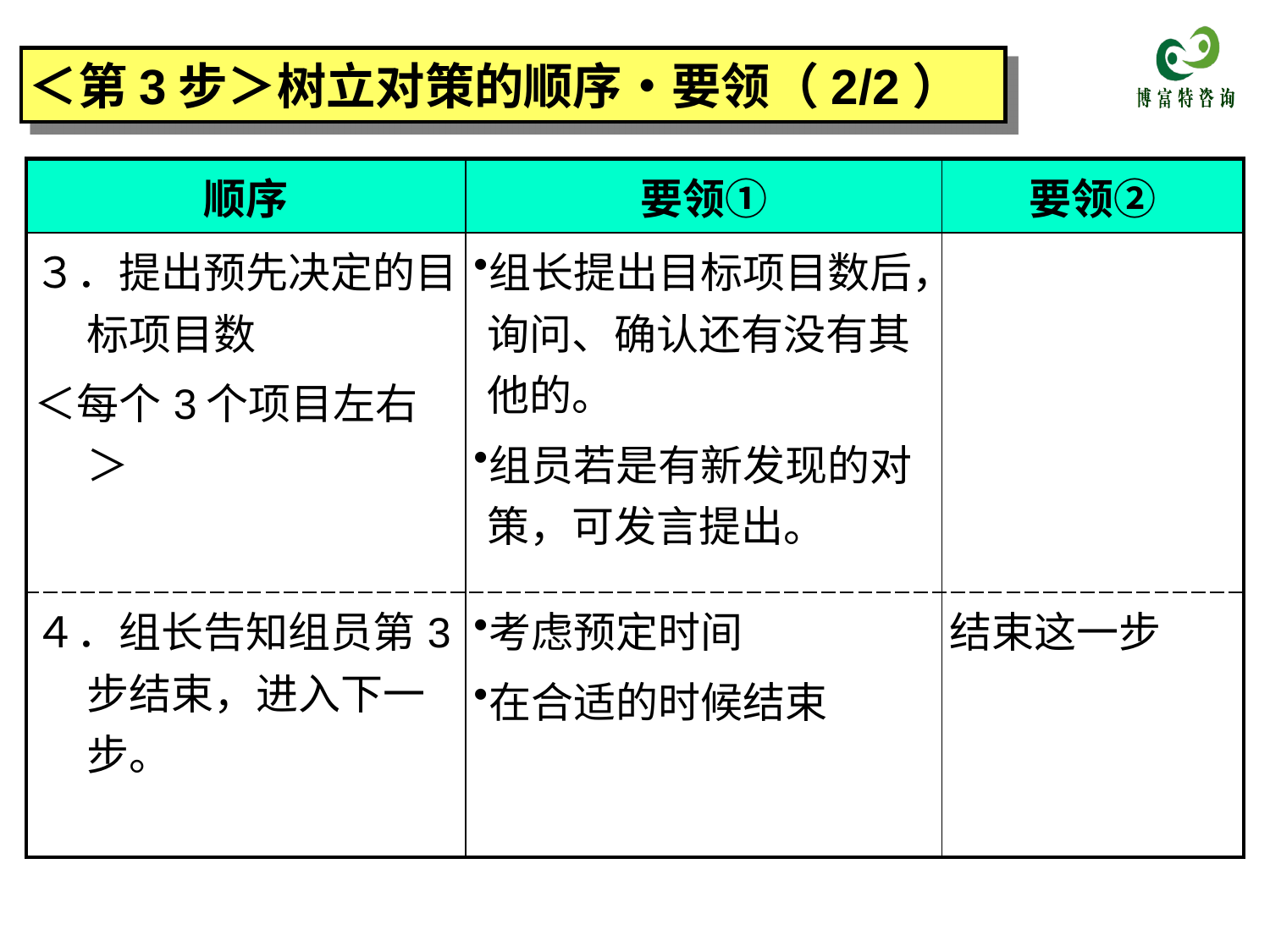

＜第3步＞树立对策的顺序・要领（2/2）
| 顺序 | 要领① | 要领② |
| --- | --- | --- |
| ３．提出预先决定的目标项目数 ＜每个3个项目左右＞ | 组长提出目标项目数后，询问、确认还有没有其他的。 组员若是有新发现的对策，可发言提出。 |  |
| ４．组长告知组员第3步结束，进入下一步。 | 考虑预定时间 在合适的时候结束 | 结束这一步 |